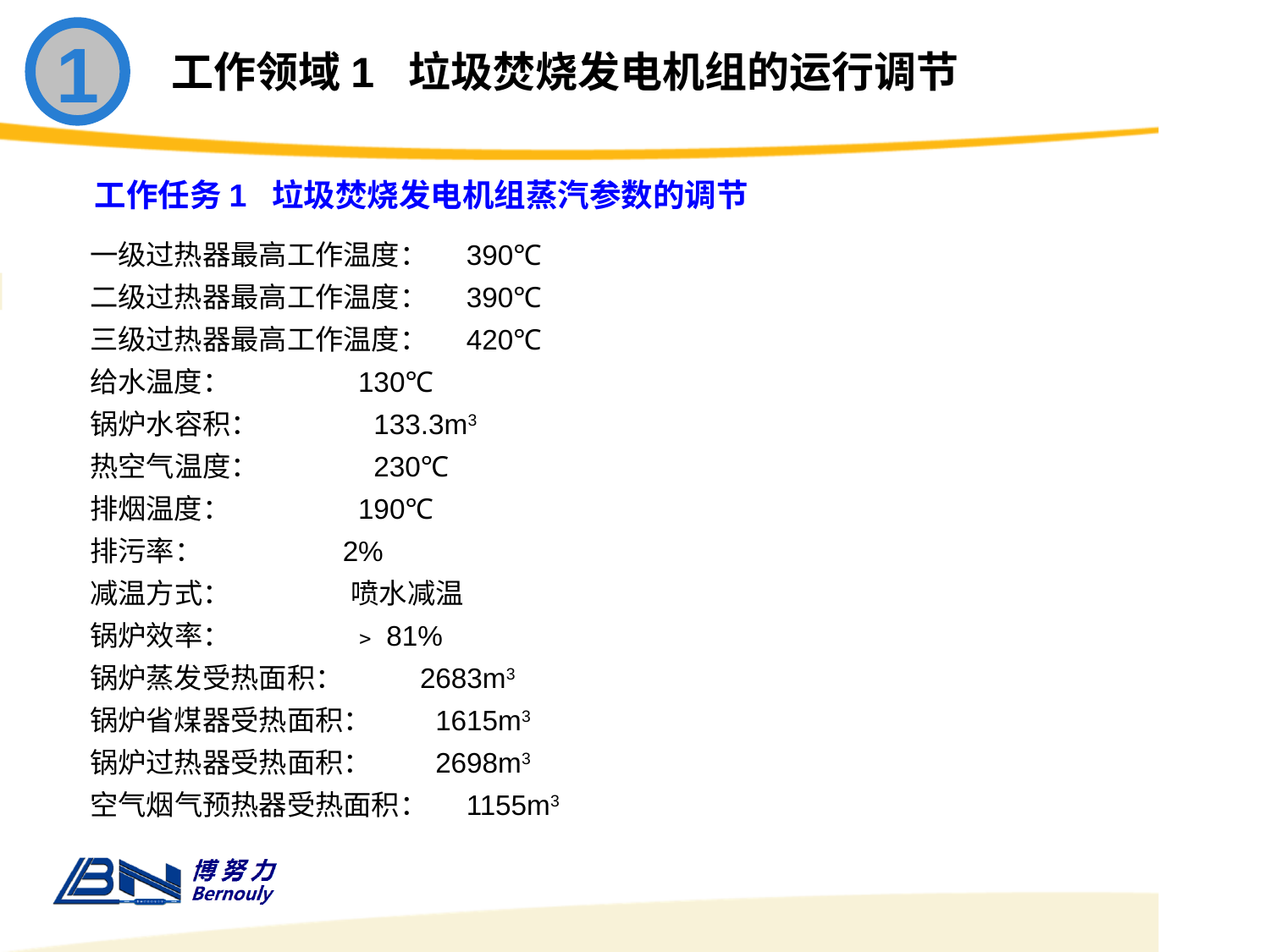

1
工作领域1  垃圾焚烧发电机组的运行调节
工作任务1  垃圾焚烧发电机组蒸汽参数的调节
一级过热器最高工作温度：     390℃
二级过热器最高工作温度：     390℃
三级过热器最高工作温度：     420℃
给水温度：                   130℃
锅炉水容积：                 133.3m3
热空气温度：                 230℃
排烟温度：                   190℃
排污率：                     2%
减温方式：                   喷水减温
锅炉效率：                   ﹥81%
锅炉蒸发受热面积：           2683m3
锅炉省煤器受热面积：         1615m3
锅炉过热器受热面积：         2698m3
空气烟气预热器受热面积：     1155m3